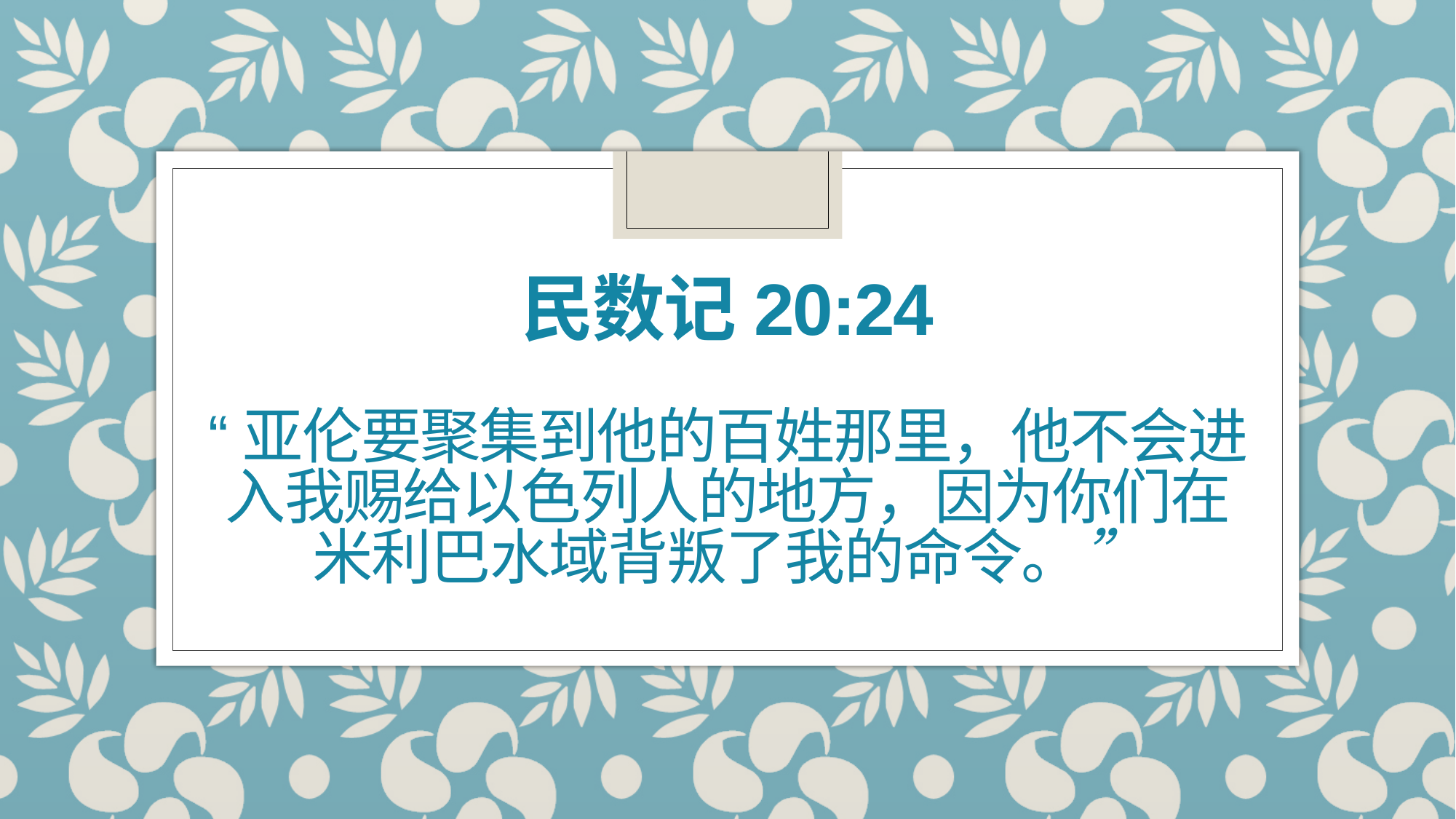

# 民数记20:24 “亚伦要聚集到他的百姓那里，他不会进入我赐给以色列人的地方，因为你们在米利巴水域背叛了我的命令。”